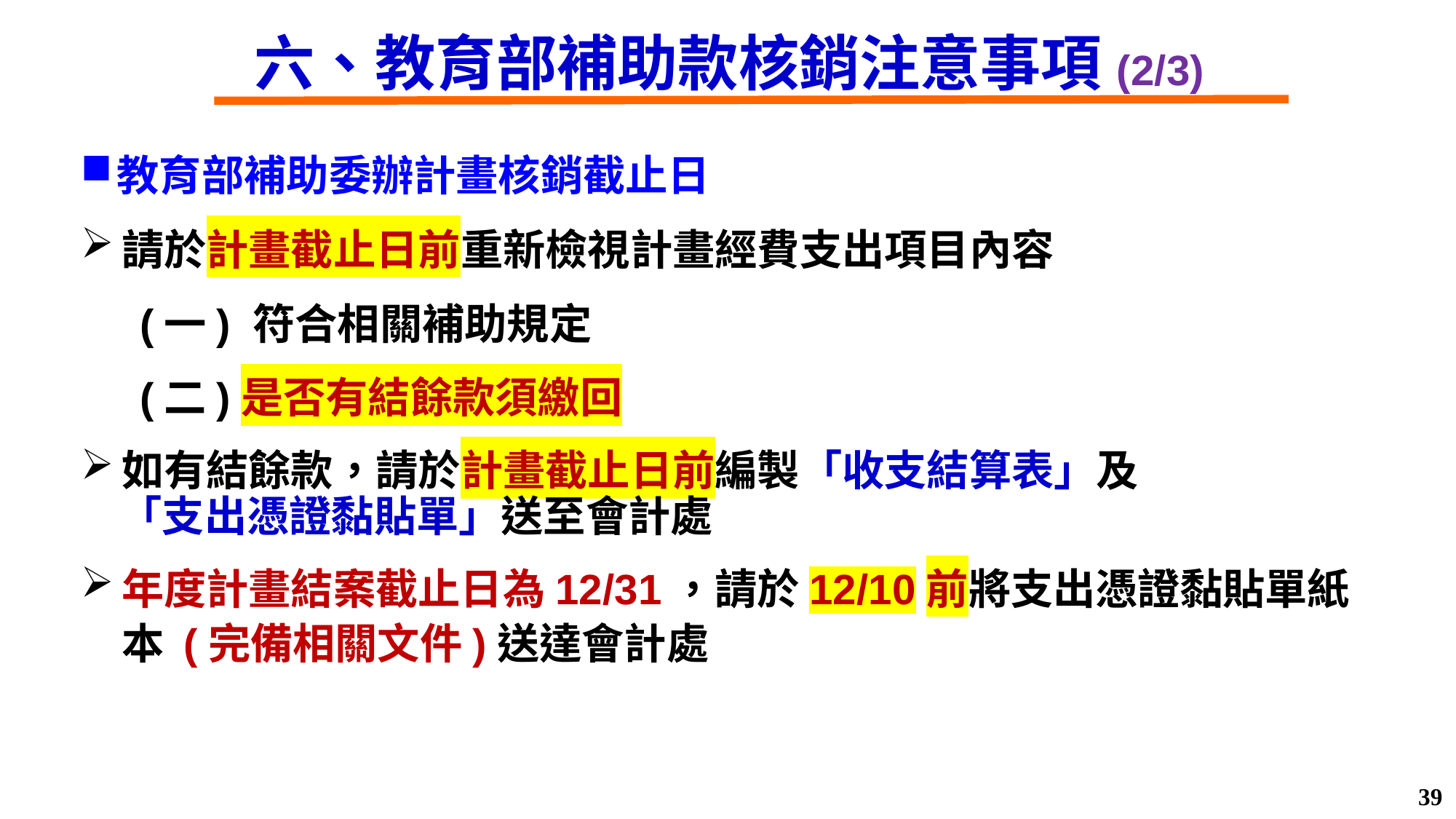

六、教育部補助款核銷注意事項(2/3)

教育部補助委辦計畫核銷截止日
請於計畫截止日前重新檢視計畫經費支出項目內容
     (一) 符合相關補助規定
     (二)是否有結餘款須繳回
如有結餘款，請於計畫截止日前編製「收支結算表」及
   「支出憑證黏貼單」送至會計處
年度計畫結案截止日為12/31，請於12/10前將支出憑證黏貼單紙本 (完備相關文件)送達會計處

39